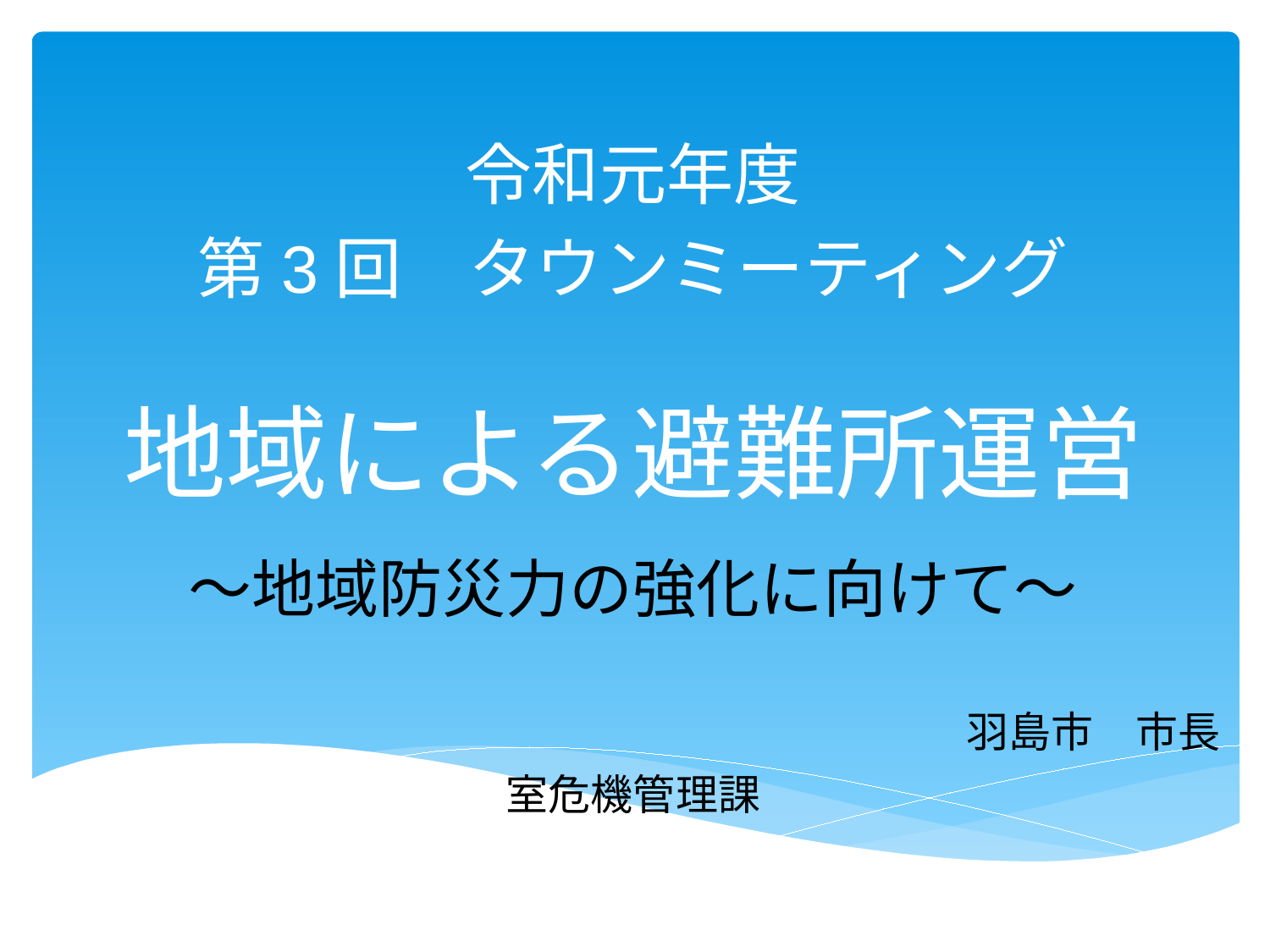

令和元年度
第3回　タウンミーティング

地域による避難所運営

～地域防災力の強化に向けて～
　　　　　　　　　羽島市　市長室危機管理課